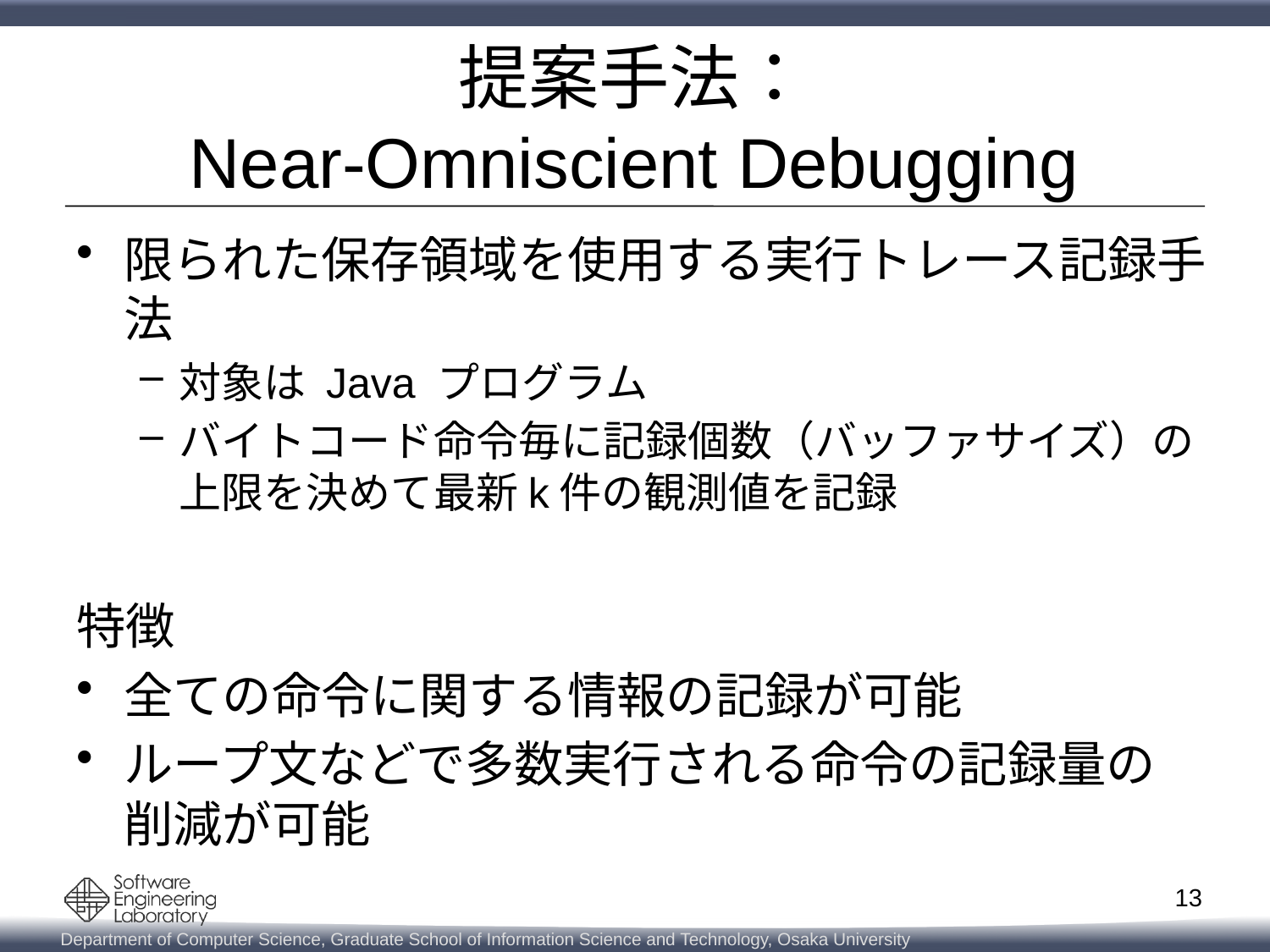

# 提案手法： Near-Omniscient Debugging
限られた保存領域を使用する実行トレース記録手法
対象は Java プログラム
バイトコード命令毎に記録個数（バッファサイズ）の上限を決めて最新k件の観測値を記録

特徴
全ての命令に関する情報の記録が可能
ループ文などで多数実行される命令の記録量の
削減が可能

13